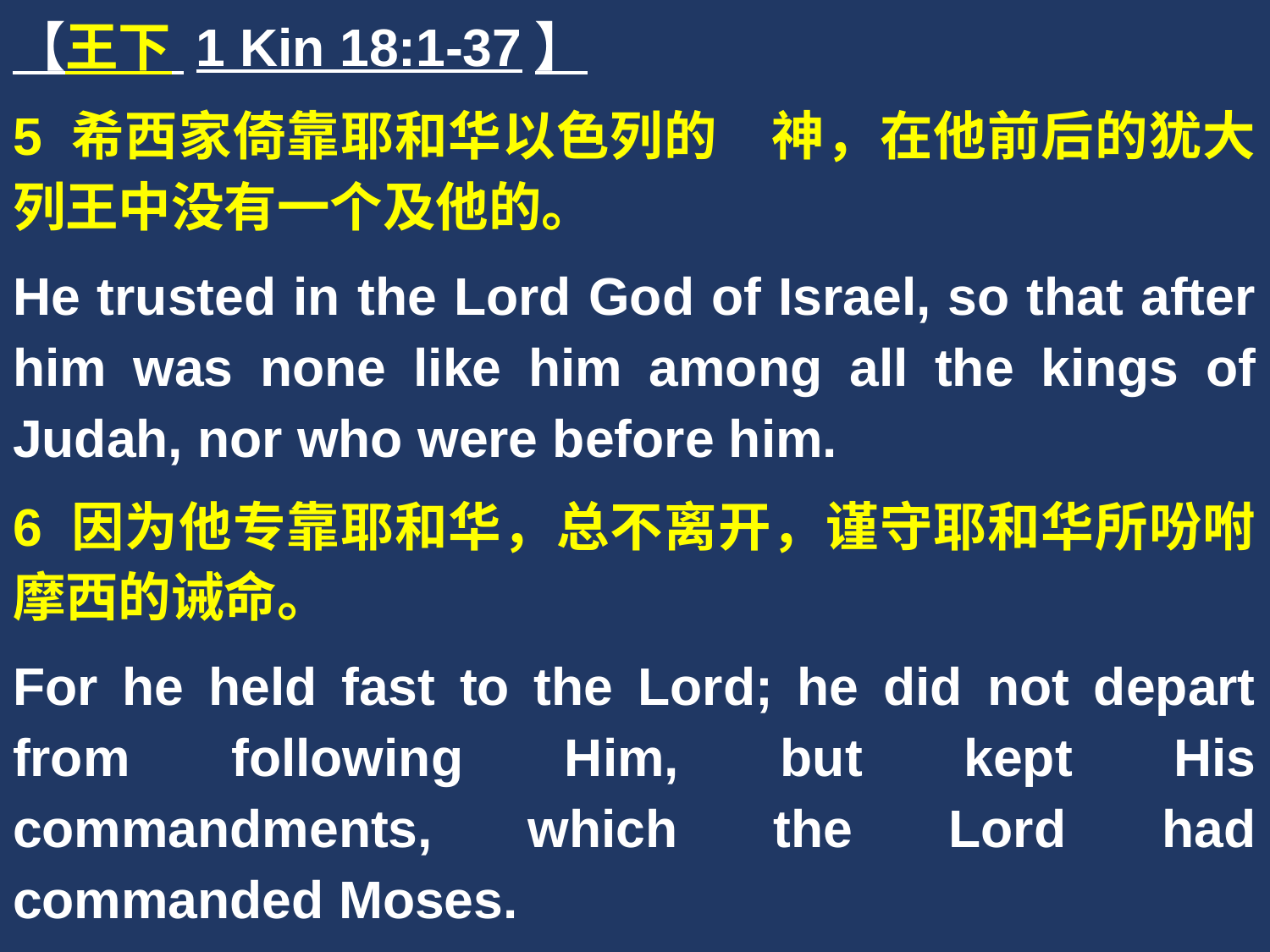

【王下 1 Kin 18:1-37】
5 希西家倚靠耶和华以色列的　神，在他前后的犹大列王中没有一个及他的。
He trusted in the Lord God of Israel, so that after him was none like him among all the kings of Judah, nor who were before him.
6 因为他专靠耶和华，总不离开，谨守耶和华所吩咐摩西的诫命。
For he held fast to the Lord; he did not depart from following Him, but kept His commandments, which the Lord had commanded Moses.